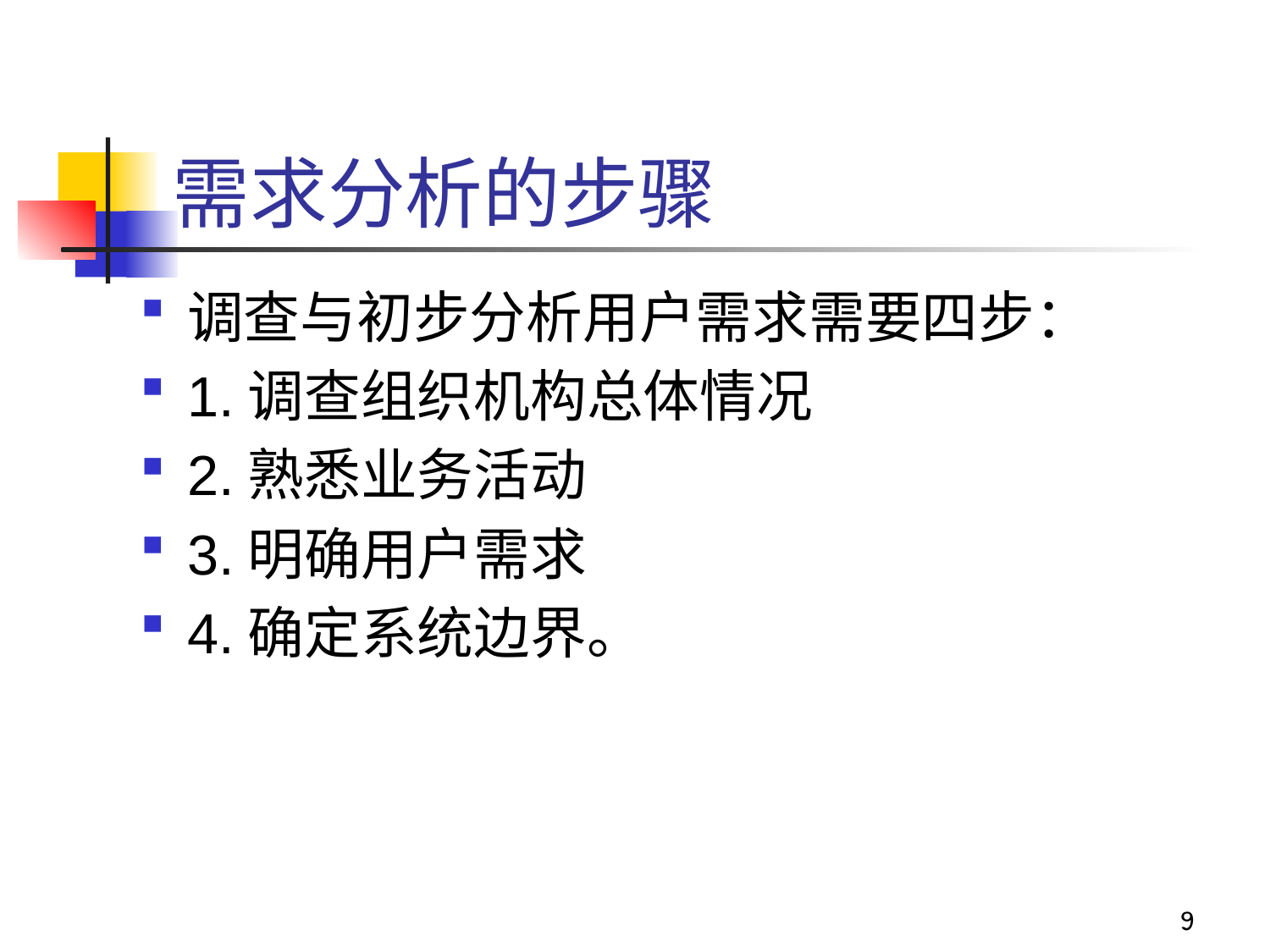

# 需求分析的步骤
调查与初步分析用户需求需要四步：
1.调查组织机构总体情况
2.熟悉业务活动
3.明确用户需求
4.确定系统边界。

9